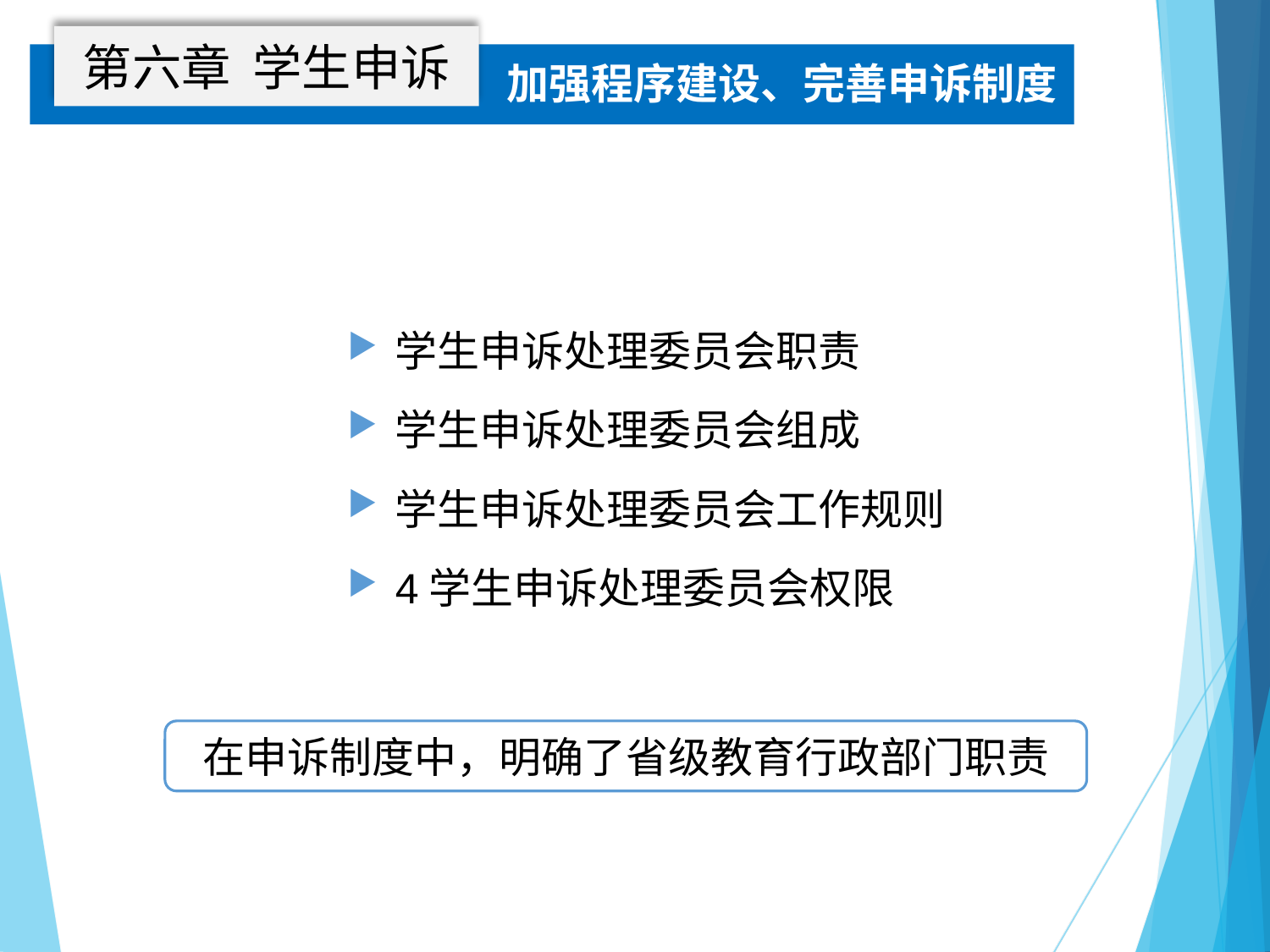

第六章  学生申诉
加强程序建设、完善申诉制度
学生申诉处理委员会职责
学生申诉处理委员会组成
学生申诉处理委员会工作规则
4学生申诉处理委员会权限
在申诉制度中，明确了省级教育行政部门职责